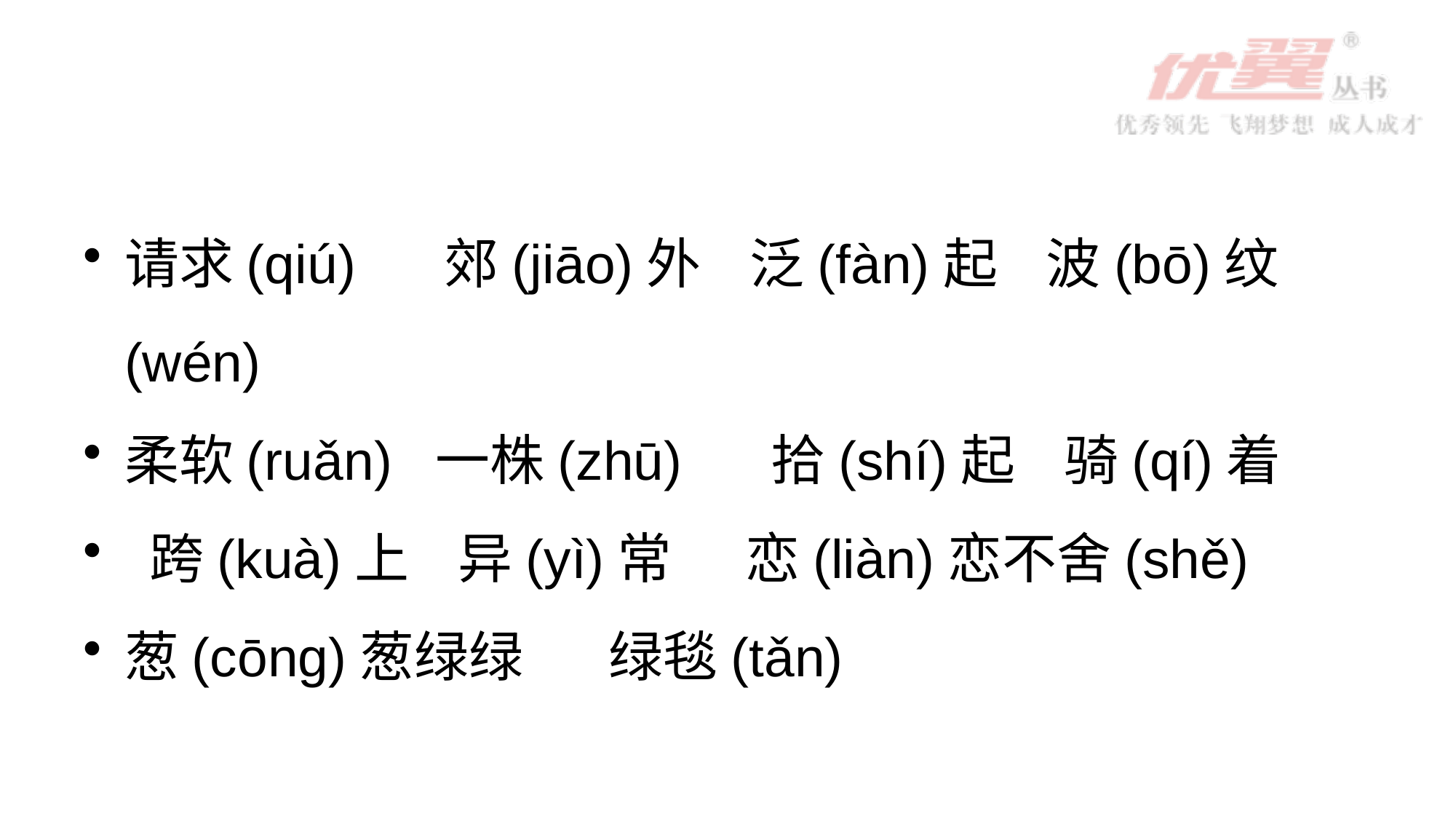

#
请求(qiú)     郊(jiāo)外    泛(fàn)起    波(bō)纹(wén)
柔软(ruǎn)  一株(zhū)     拾(shí)起    骑(qí)着
 跨(kuà)上    异(yì)常      恋(liàn)恋不舍(shě)
葱(cōng)葱绿绿       绿毯(tǎn)